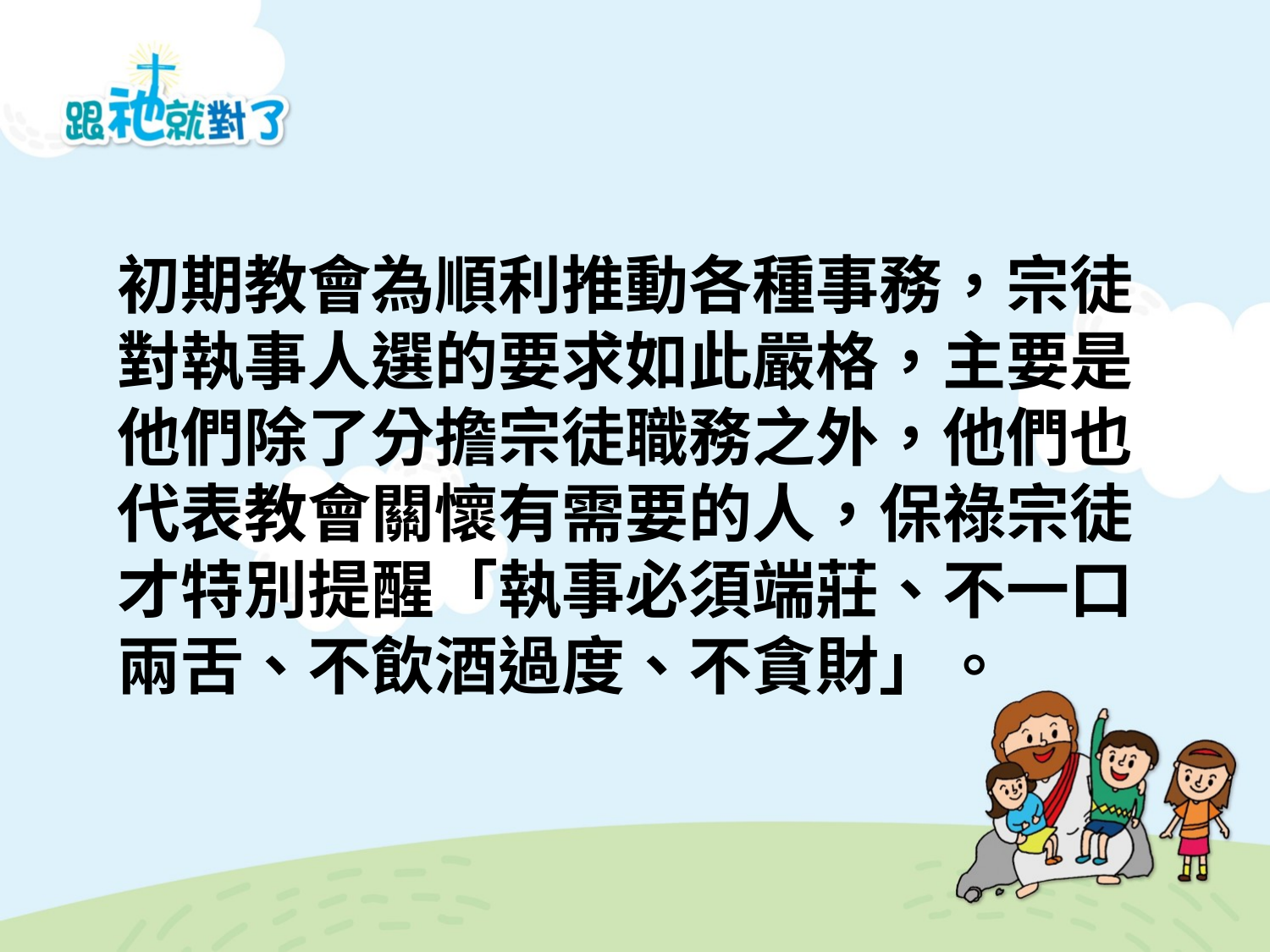

初期教會為順利推動各種事務，宗徒對執事人選的要求如此嚴格，主要是他們除了分擔宗徒職務之外，他們也代表教會關懷有需要的人，保祿宗徒才特別提醒「執事必須端莊、不一口兩舌、不飲酒過度、不貪財」。